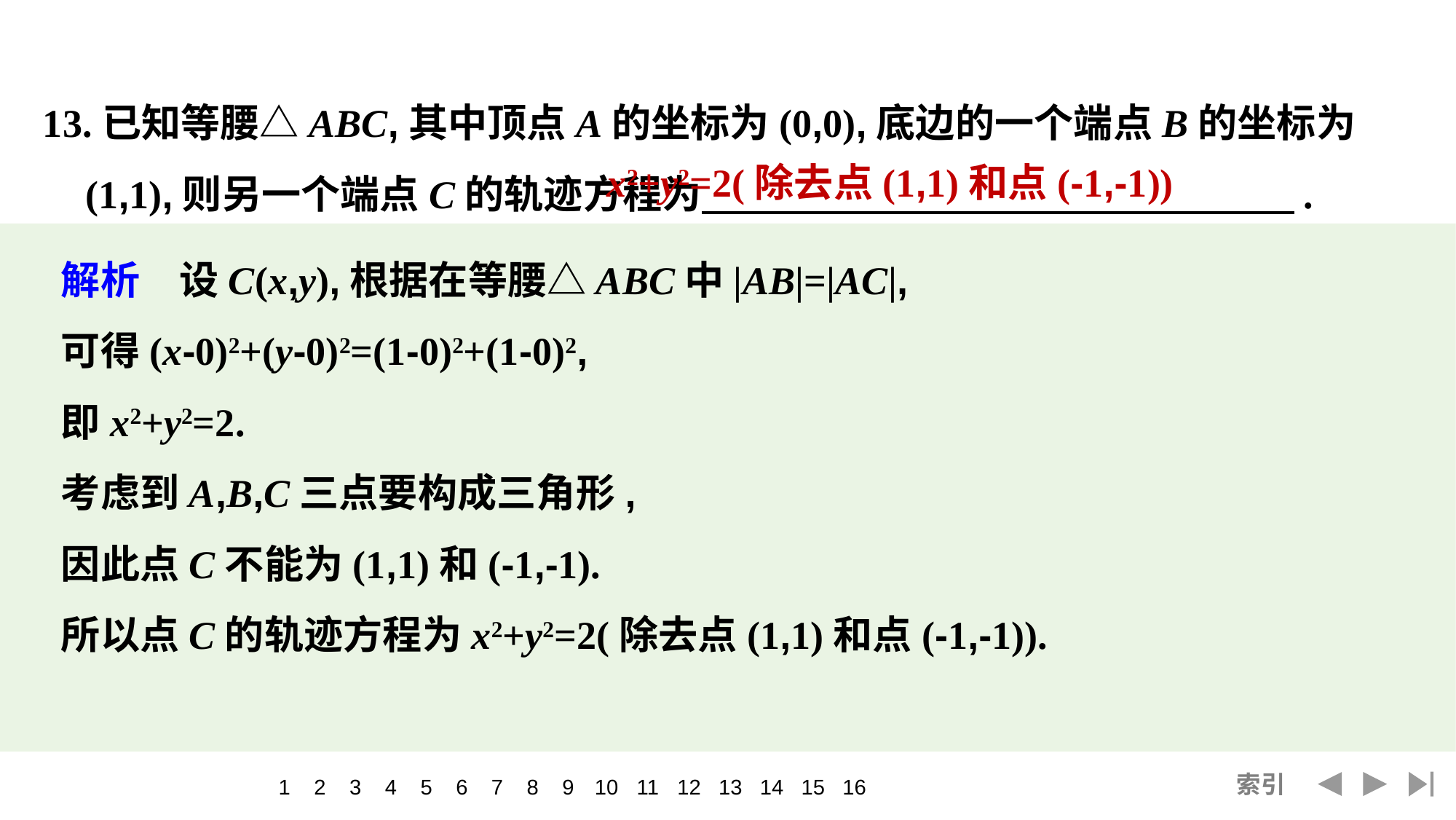

13.已知等腰△ABC,其中顶点A的坐标为(0,0),底边的一个端点B的坐标为(1,1),则另一个端点C的轨迹方程为　　　　　　　　　　　　　　　.
　x2+y2=2(除去点(1,1)和点(-1,-1))

解析　设C(x,y),根据在等腰△ABC中|AB|=|AC|,
可得(x-0)2+(y-0)2=(1-0)2+(1-0)2,
即x2+y2=2.
考虑到A,B,C三点要构成三角形,
因此点C不能为(1,1)和(-1,-1).
所以点C的轨迹方程为x2+y2=2(除去点(1,1)和点(-1,-1)).